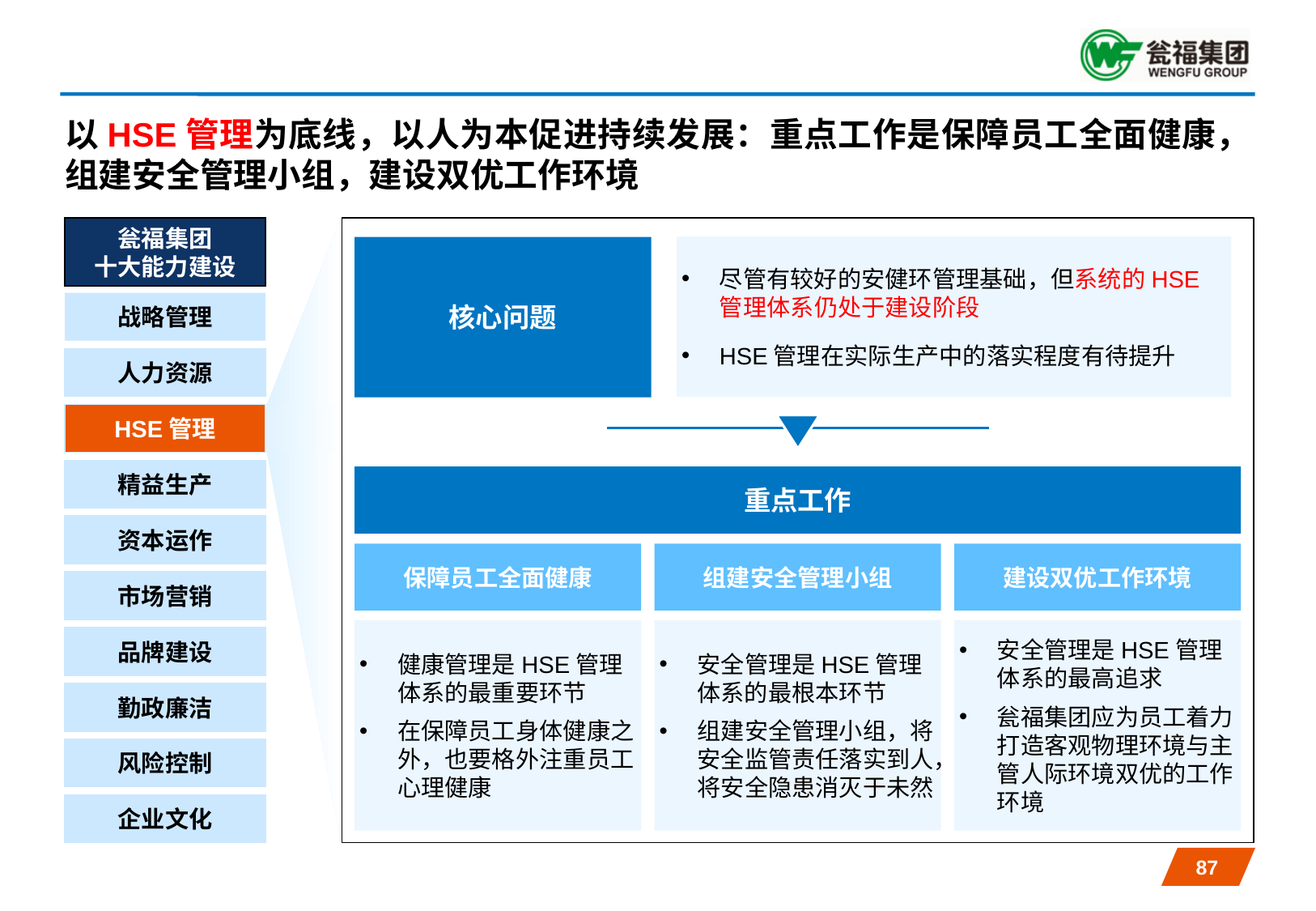

# 以HSE管理为底线，以人为本促进持续发展：重点工作是保障员工全面健康，组建安全管理小组，建设双优工作环境

瓮福集团
十大能力建设

尽管有较好的安健环管理基础，但系统的HSE管理体系仍处于建设阶段
HSE管理在实际生产中的落实程度有待提升
核心问题

战略管理
人力资源

HSE管理

精益生产
重点工作
资本运作
保障员工全面健康
组建安全管理小组
建设双优工作环境
市场营销
健康管理是HSE管理体系的最重要环节
在保障员工身体健康之外，也要格外注重员工心理健康
安全管理是HSE管理体系的最根本环节
组建安全管理小组，将安全监管责任落实到人，将安全隐患消灭于未然
安全管理是HSE管理体系的最高追求
瓮福集团应为员工着力打造客观物理环境与主管人际环境双优的工作环境
品牌建设
勤政廉洁
风险控制
企业文化